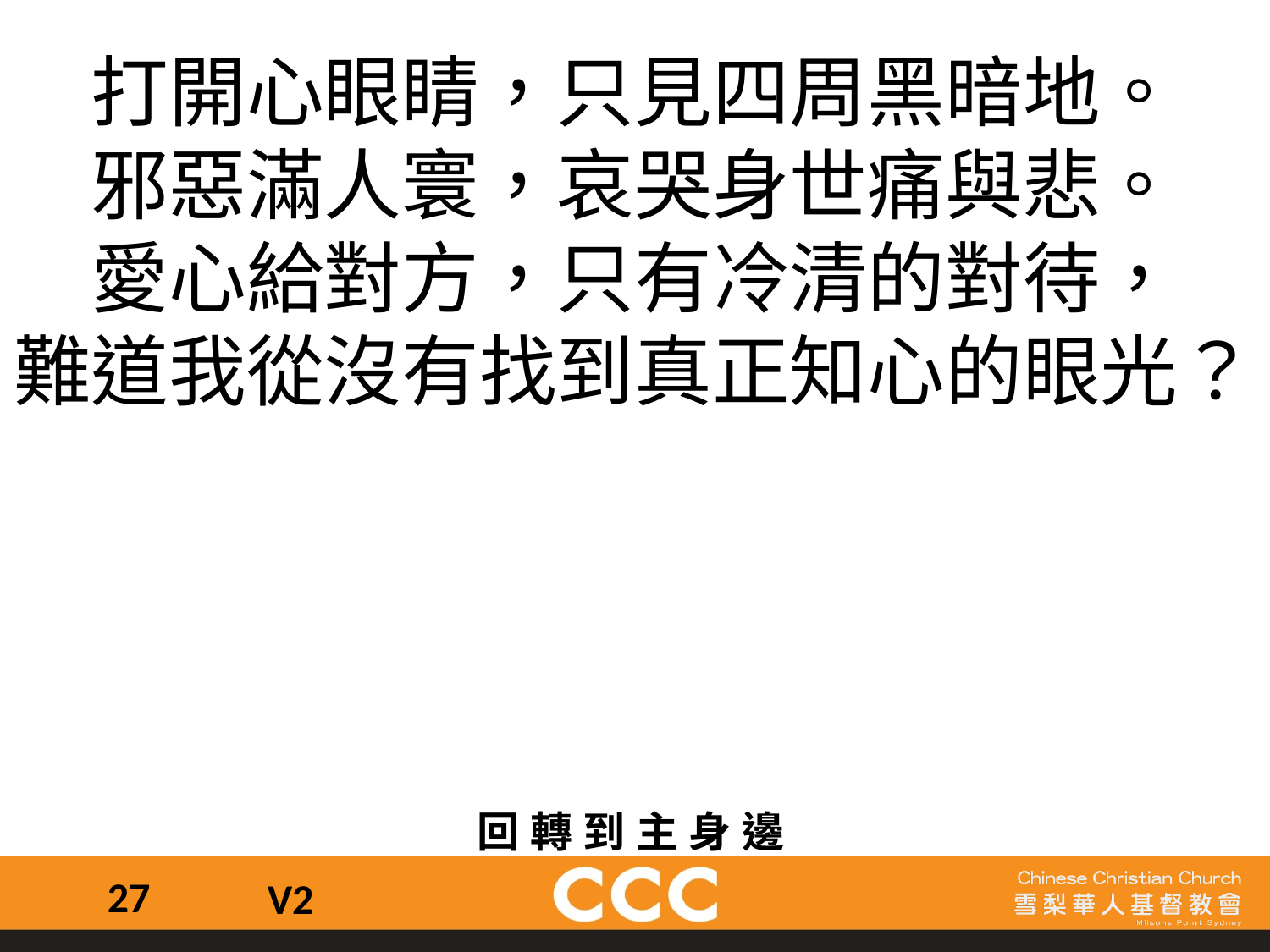

打開心眼睛，只見四周黑暗地。
邪惡滿人寰，哀哭身世痛與悲。
愛心給對方，只有冷清的對待，
難道我從沒有找到真正知心的眼光？
回轉到主身邊
27
V2